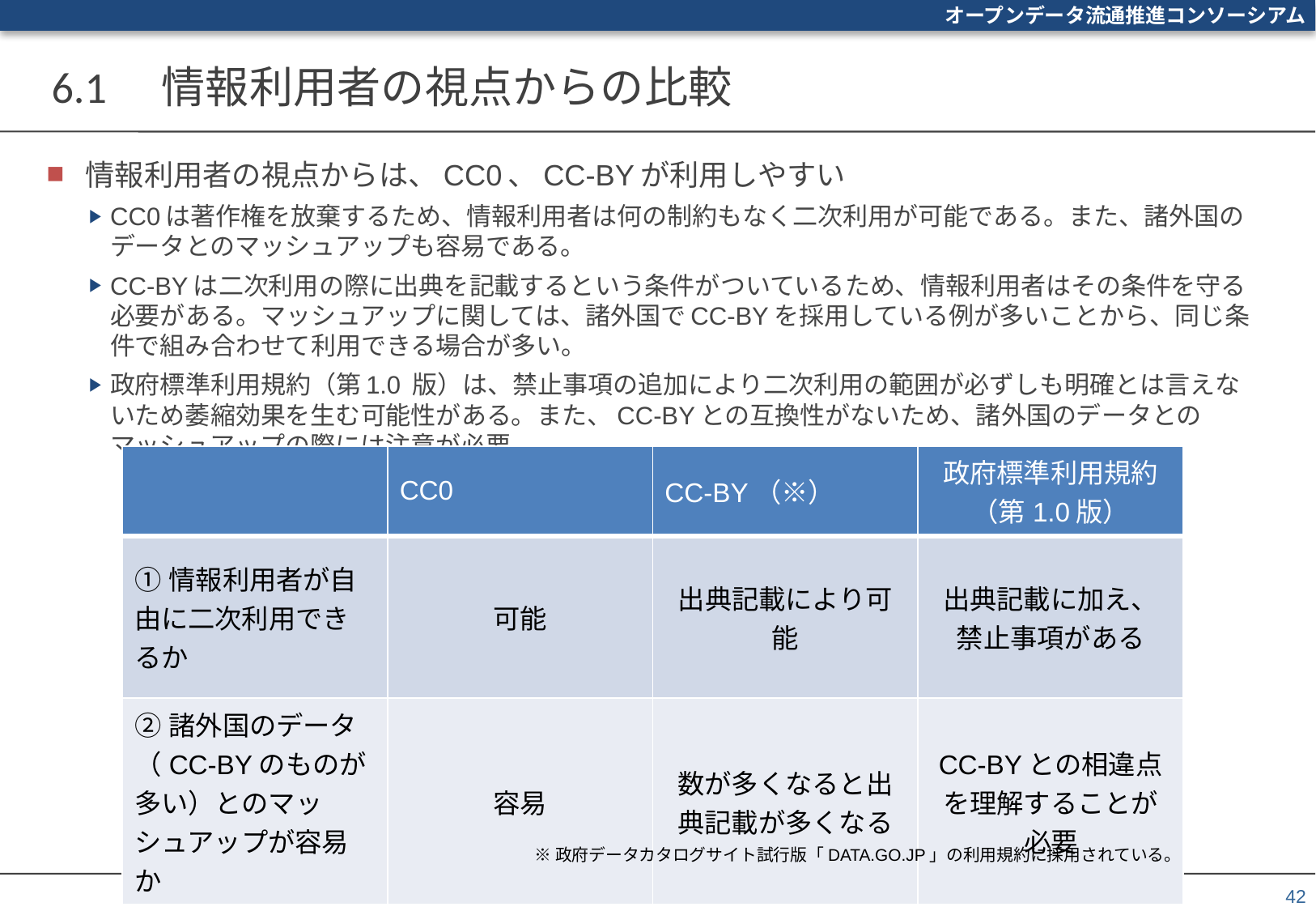

# 6.1　情報利用者の視点からの比較

情報利用者の視点からは、CC0、CC-BYが利用しやすい
CC0は著作権を放棄するため、情報利用者は何の制約もなく二次利用が可能である。また、諸外国のデータとのマッシュアップも容易である。
CC-BYは二次利用の際に出典を記載するという条件がついているため、情報利用者はその条件を守る必要がある。マッシュアップに関しては、諸外国でCC-BYを採用している例が多いことから、同じ条件で組み合わせて利用できる場合が多い。
政府標準利用規約（第1.0 版）は、禁止事項の追加により二次利用の範囲が必ずしも明確とは言えないため萎縮効果を生む可能性がある。また、CC-BYとの互換性がないため、諸外国のデータとのマッシュアップの際には注意が必要。
|  | CC0 | CC-BY（※） | 政府標準利用規約（第1.0版） |
| --- | --- | --- | --- |
| ①情報利用者が自由に二次利用できるか | 可能 | 出典記載により可能 | 出典記載に加え、禁止事項がある |
| ②諸外国のデータ（CC-BYのものが多い）とのマッシュアップが容易か | 容易 | 数が多くなると出典記載が多くなる | CC-BYとの相違点を理解することが必要 |
※政府データカタログサイト試行版「DATA.GO.JP」の利用規約に採用されている。
42